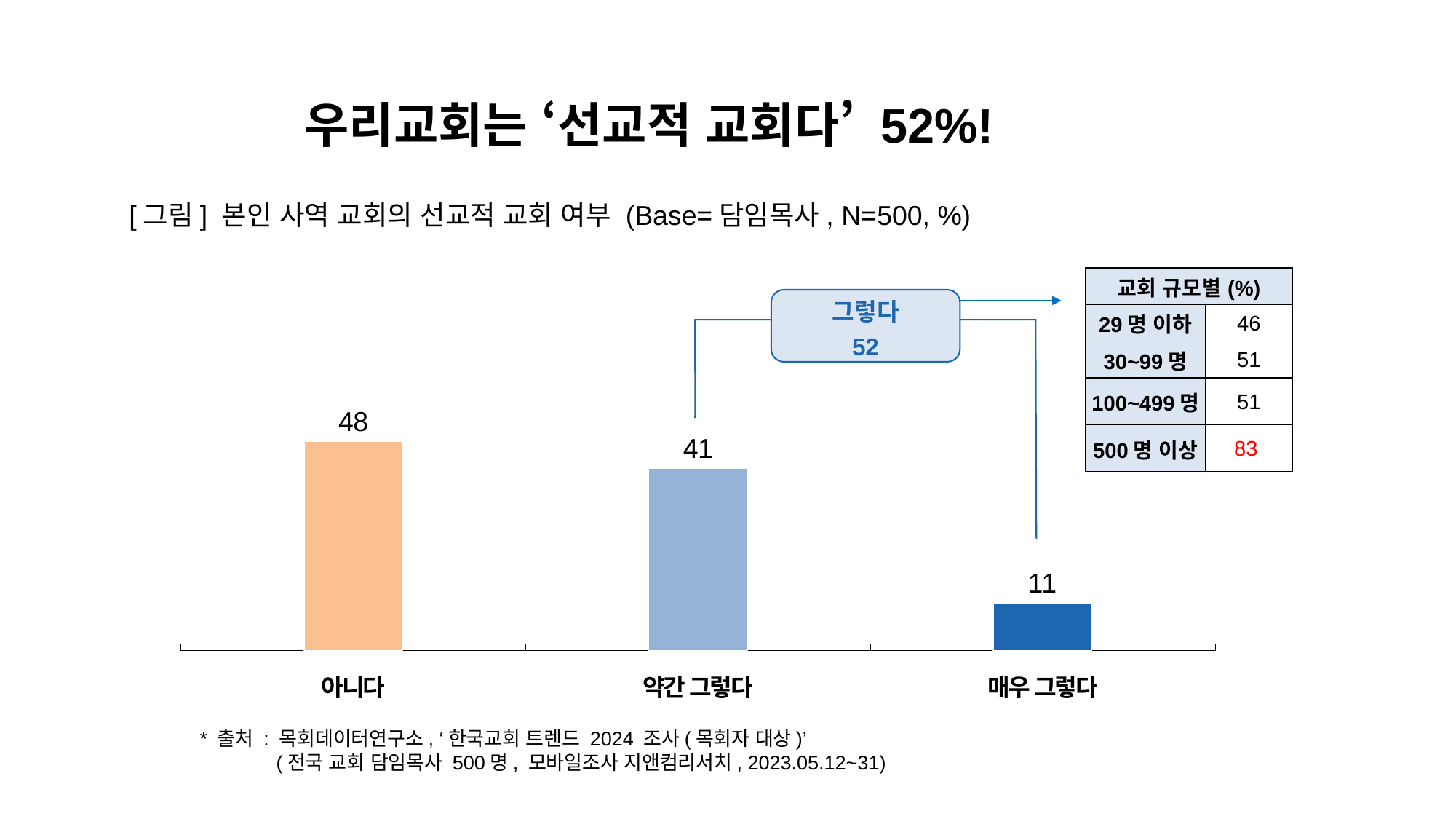

우리교회는 ‘선교적 교회다’ 52%!
[그림] 본인 사역 교회의 선교적 교회 여부 (Base=담임목사, N=500, %)
| 교회 규모별(%) | 46 |
| --- | --- |
| 29명 이하 | 46 |
| 30~99명 | 51 |
| 100~499명 | 51 |
| 500명 이상 | 83 |
그렇다
52

### Chart

| Category | 개신교인 |
|---|---|
| 아니다 | 약간 그렇다 | 매우 그렇다 |
| --- | --- | --- |
* 출처 : 목회데이터연구소, ‘한국교회 트렌드 2024 조사(목회자 대상)’
              (전국 교회 담임목사 500명, 모바일조사 지앤컴리서치, 2023.05.12~31)